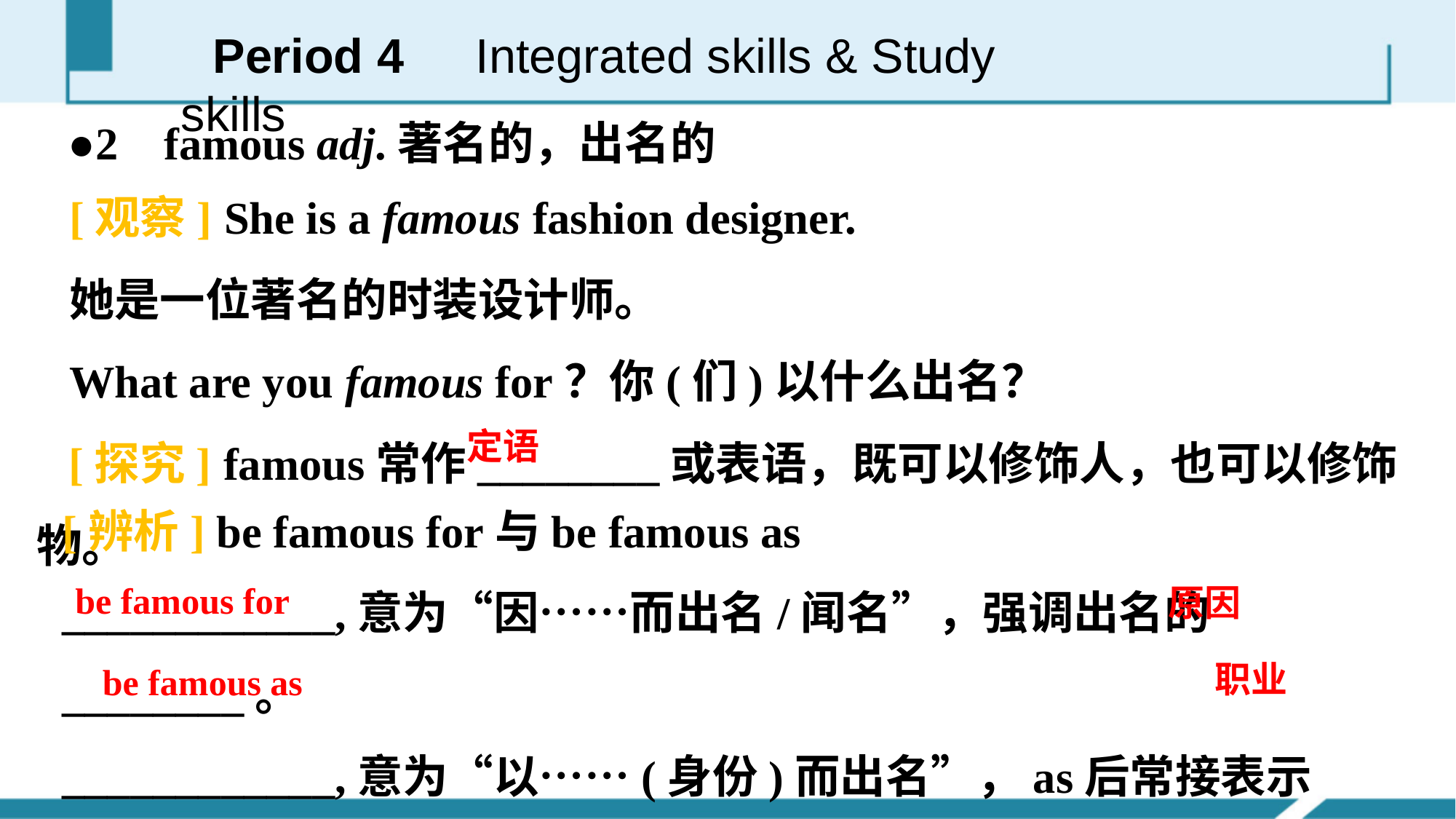

Period 4　Integrated skills & Study skills
●2    famous adj.著名的，出名的
[观察] She is a famous fashion designer.
她是一位著名的时装设计师。
What are you famous for？你(们)以什么出名？
[探究] famous常作________或表语，既可以修饰人，也可以修饰物。
定语
[辨析] be famous for与be famous as
____________,意为“因……而出名/闻名”，强调出名的________。
____________,意为“以……(身份)而出名”，as后常接表示________的名词。
be famous for
原因
职业
be famous as